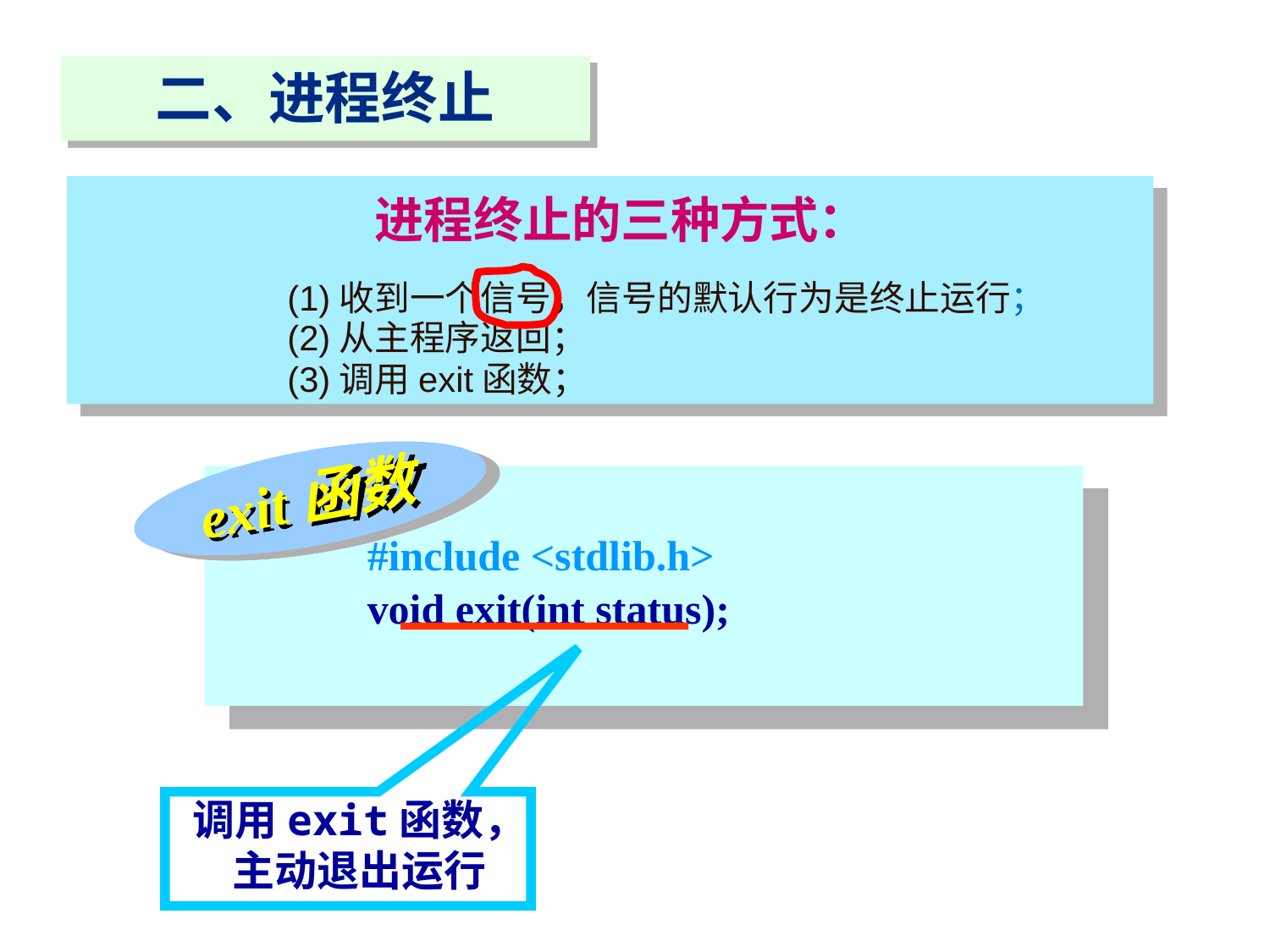

二、进程终止

 进程终止的三种方式：
(1)收到一个信号，信号的默认行为是终止运行；
(2)从主程序返回；
(3)调用exit函数；

exit函数

#include <stdlib.h>
void exit(int status);

调用exit函数，主动退出运行